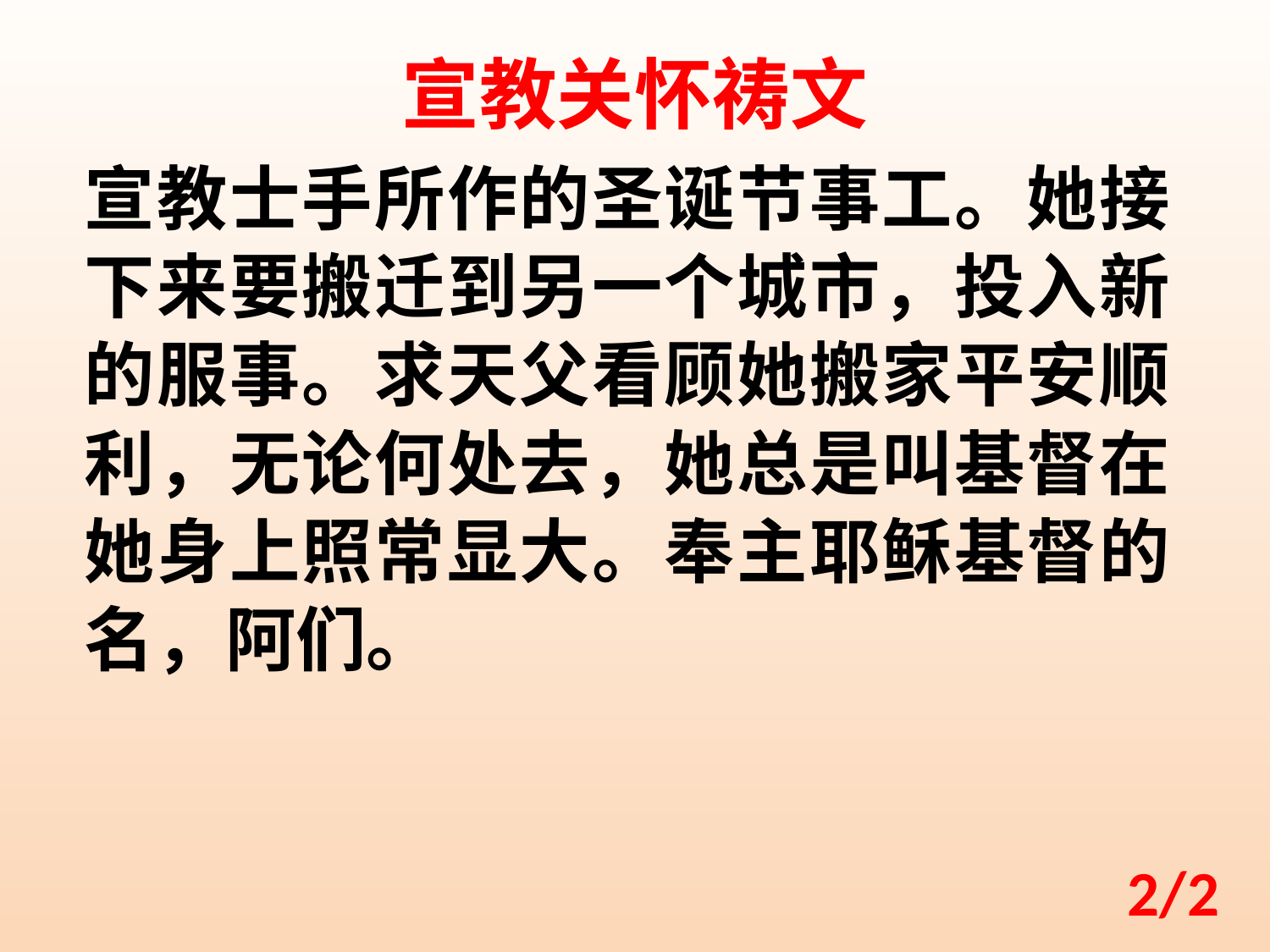

宣教关怀祷文
宣教士手所作的圣诞节事工。她接下来要搬迁到另一个城市，投入新的服事。求天父看顾她搬家平安顺利，无论何处去，她总是叫基督在她身上照常显大。奉主耶稣基督的名，阿们。
2/2